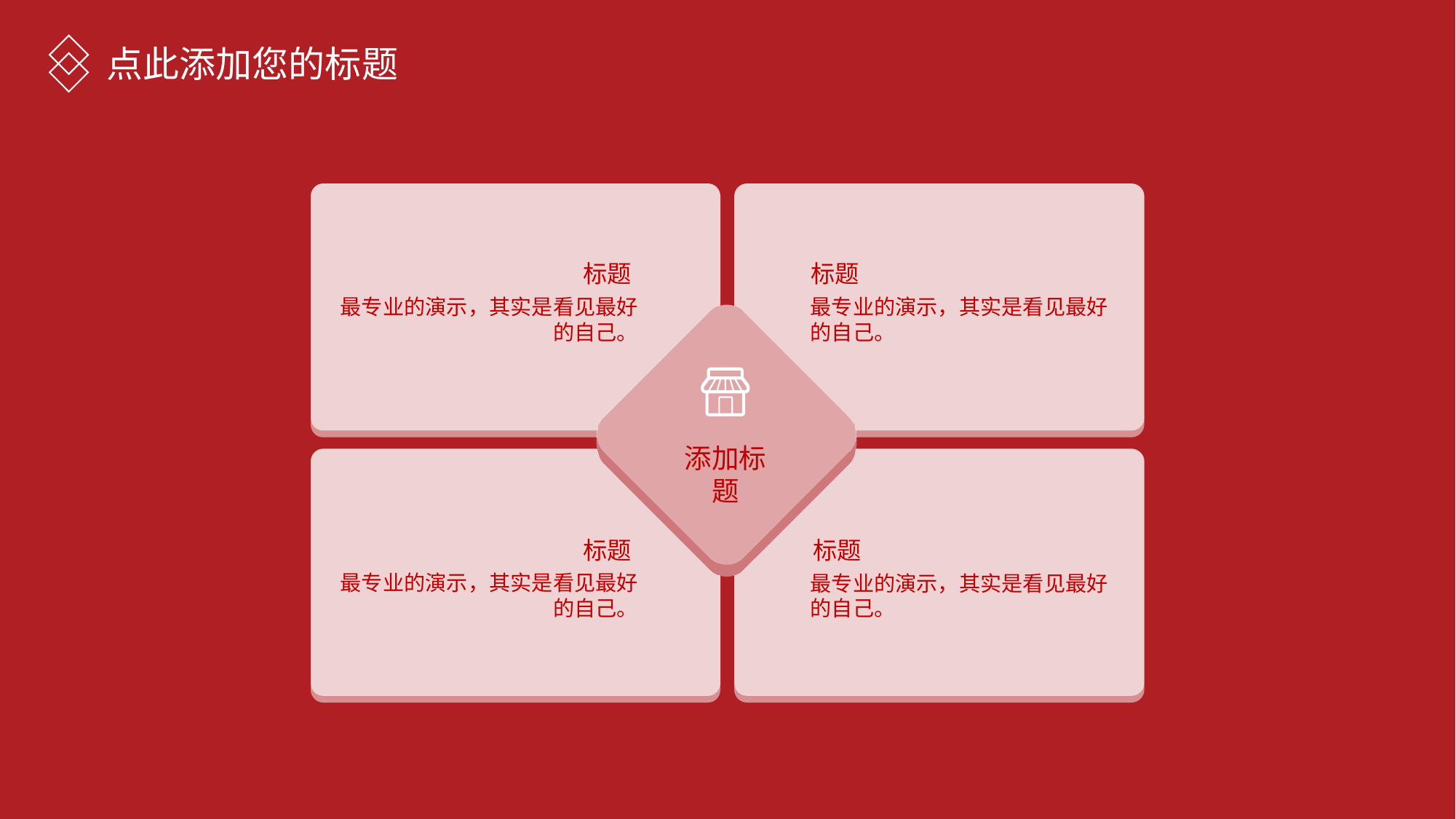

点此添加您的标题

标题
标题
最专业的演示，其实是看见最好的自己。
最专业的演示，其实是看见最好的自己。

添加标题

标题
标题
最专业的演示，其实是看见最好的自己。
最专业的演示，其实是看见最好的自己。